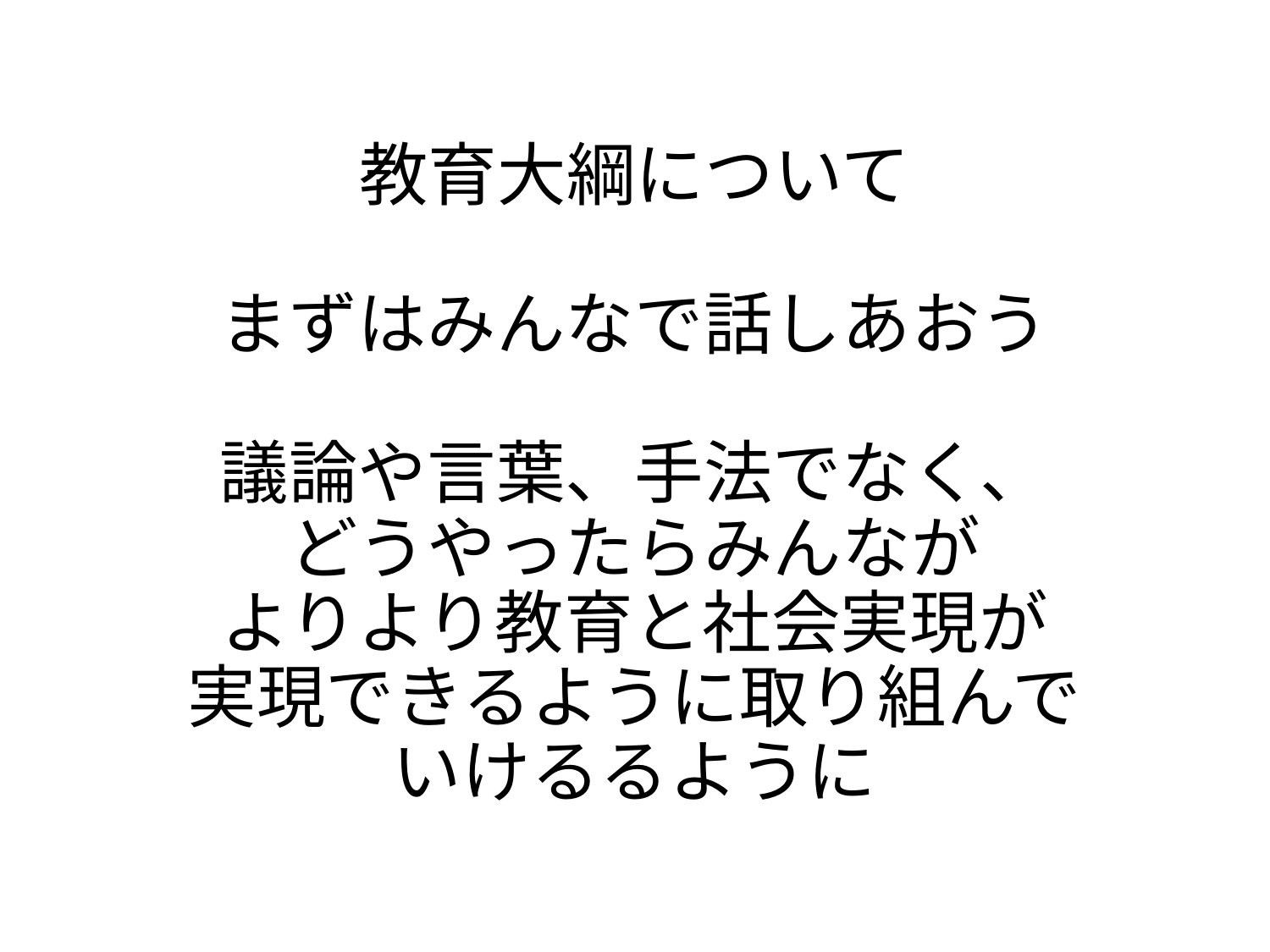

# 教育大綱について まずはみんなで話しあおう 議論や言葉、手法でなく、 どうやったらみんなが よりより教育と社会実現が 実現できるように取り組んで いけるるように